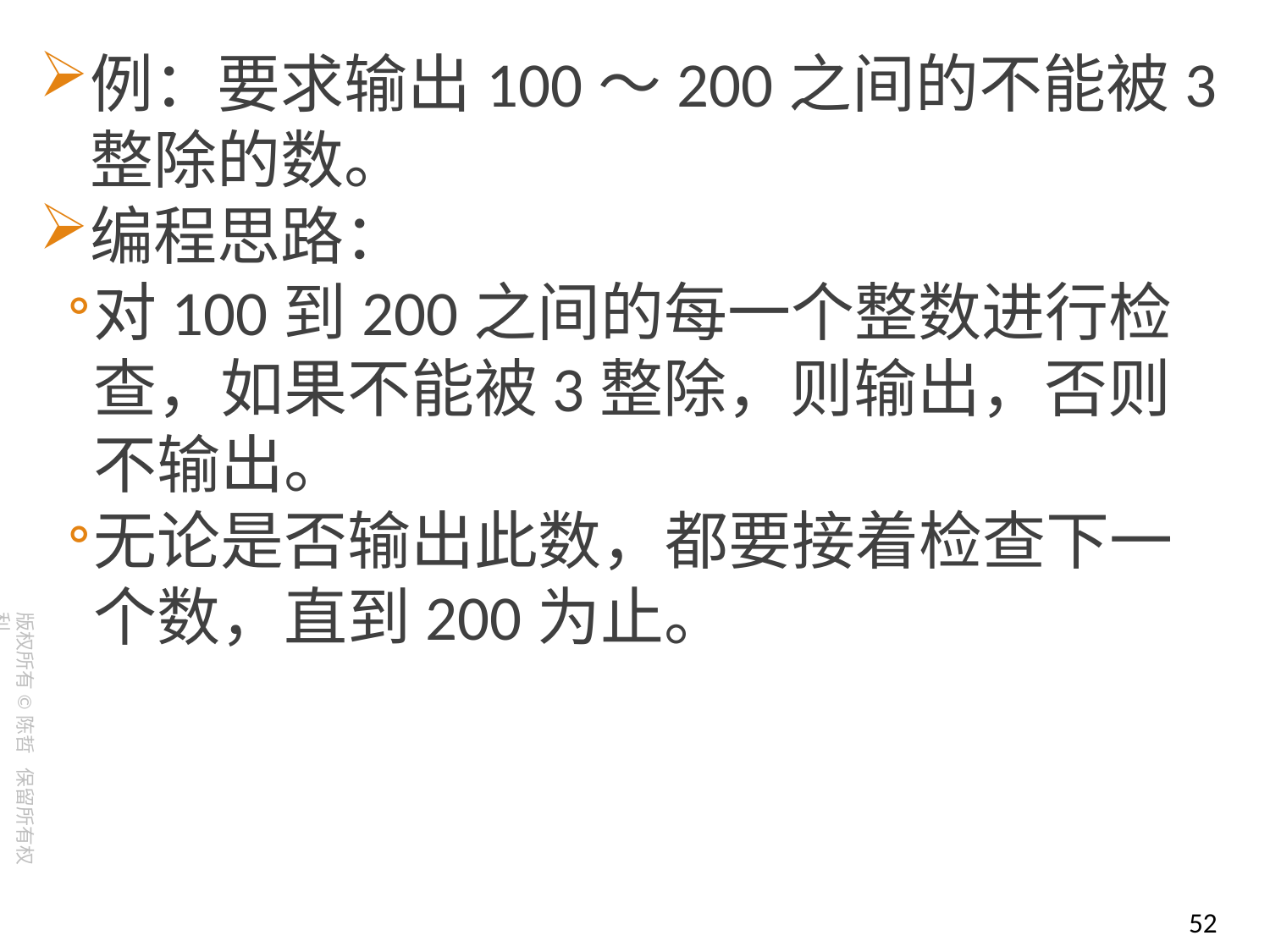

例：要求输出100～200之间的不能被3整除的数。
编程思路：
对100到200之间的每一个整数进行检查，如果不能被3整除，则输出，否则不输出。
无论是否输出此数，都要接着检查下一个数，直到200为止。
52